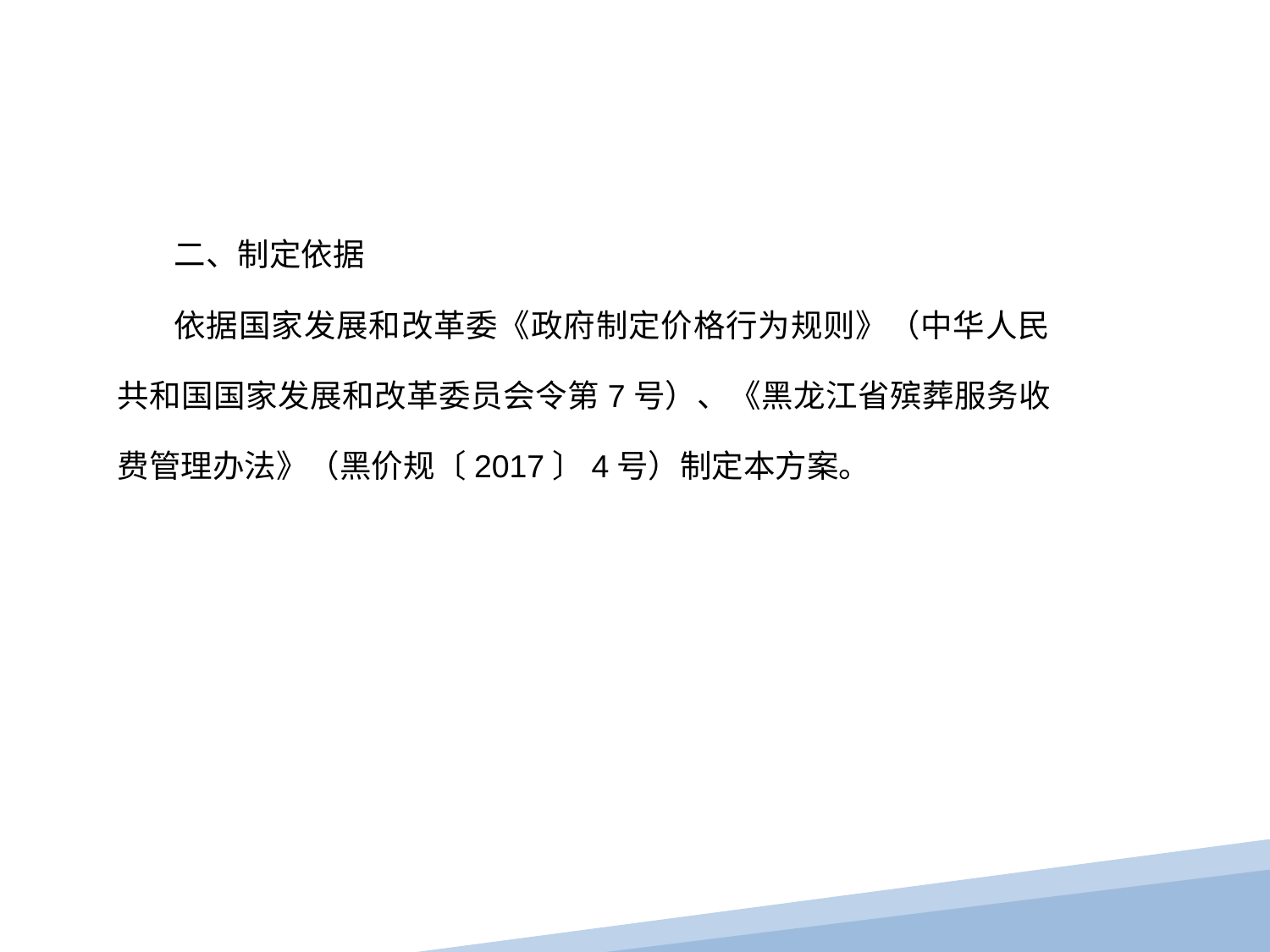

二、制定依据
依据国家发展和改革委《政府制定价格行为规则》（中华人民共和国国家发展和改革委员会令第7号）、《黑龙江省殡葬服务收费管理办法》（黑价规〔2017〕4号）制定本方案。